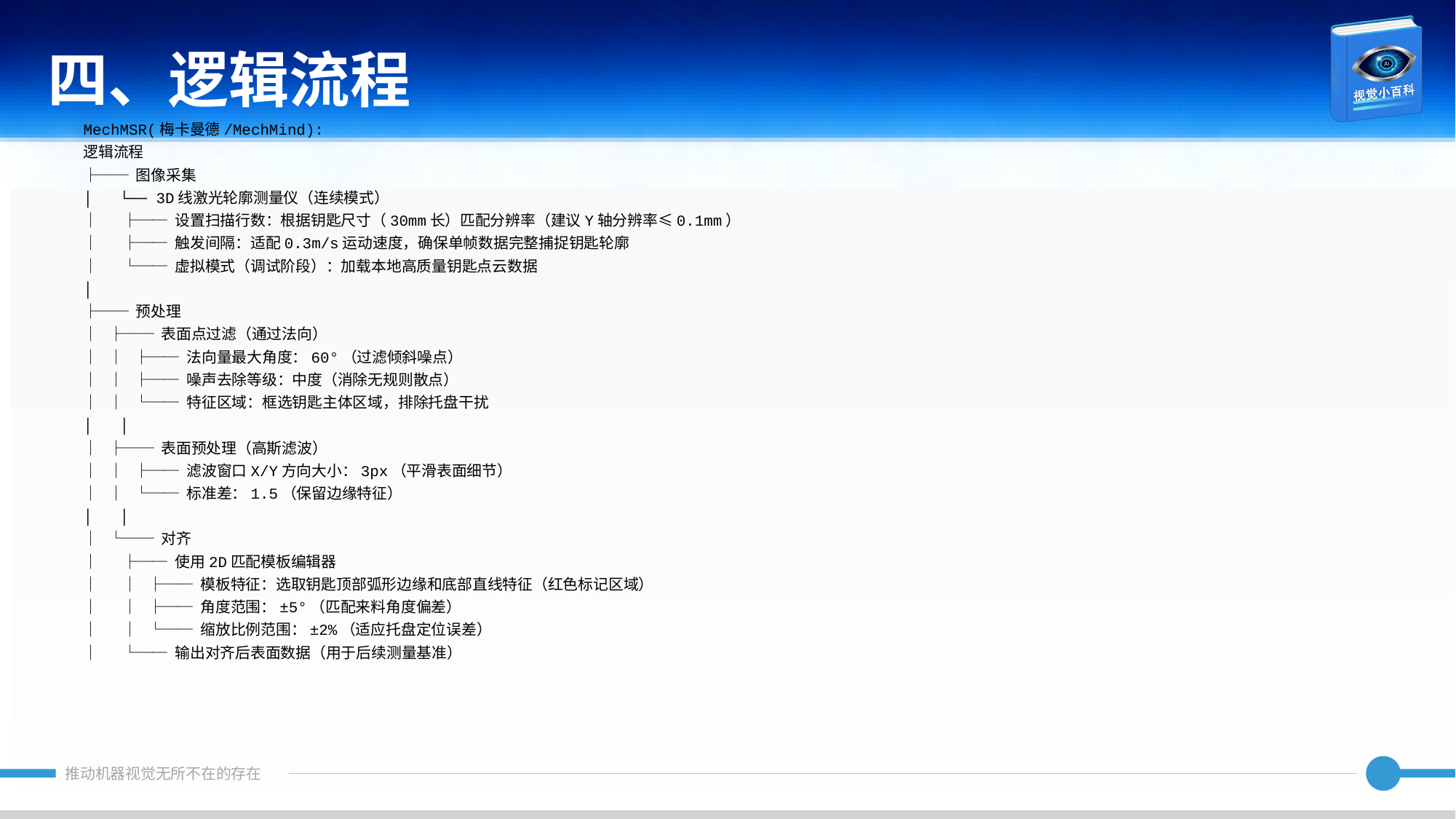

四、逻辑流程

MechMSR(梅卡曼德/MechMind):
逻辑流程
├── 图像采集
│   └── 3D线激光轮廓测量仪（连续模式）
│       ├── 设置扫描行数：根据钥匙尺寸（30mm长）匹配分辨率（建议Y轴分辨率≤0.1mm）
│       ├── 触发间隔：适配0.3m/s运动速度，确保单帧数据完整捕捉钥匙轮廓
│       └── 虚拟模式（调试阶段）：加载本地高质量钥匙点云数据
│
├── 预处理
│   ├── 表面点过滤（通过法向）
│   │   ├── 法向量最大角度：60°（过滤倾斜噪点）
│   │   ├── 噪声去除等级：中度（消除无规则散点）
│   │   └── 特征区域：框选钥匙主体区域，排除托盘干扰
│   │
│   ├── 表面预处理（高斯滤波）
│   │   ├── 滤波窗口X/Y方向大小：3px（平滑表面细节）
│   │   └── 标准差：1.5（保留边缘特征）
│   │
│   └── 对齐
│       ├── 使用2D匹配模板编辑器
│       │   ├── 模板特征：选取钥匙顶部弧形边缘和底部直线特征（红色标记区域）
│       │   ├── 角度范围：±5°（匹配来料角度偏差）
│       │   └── 缩放比例范围：±2%（适应托盘定位误差）
│       └── 输出对齐后表面数据（用于后续测量基准）
8